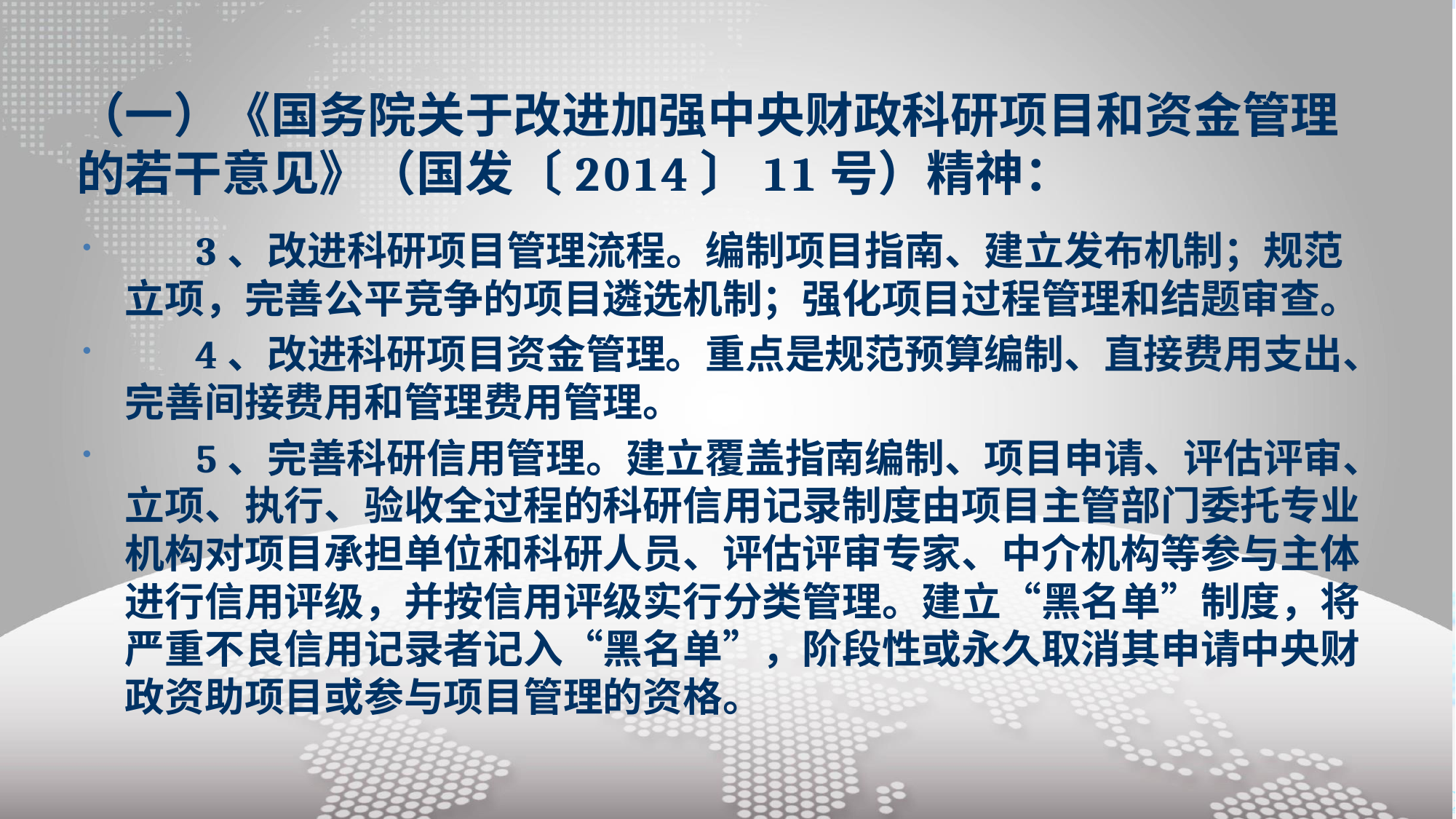

# （一）《国务院关于改进加强中央财政科研项目和资金管理的若干意见》（国发〔2014〕11号）精神：
        3、改进科研项目管理流程。编制项目指南、建立发布机制；规范立项，完善公平竞争的项目遴选机制；强化项目过程管理和结题审查。
        4、改进科研项目资金管理。重点是规范预算编制、直接费用支出、完善间接费用和管理费用管理。
        5、完善科研信用管理。建立覆盖指南编制、项目申请、评估评审、立项、执行、验收全过程的科研信用记录制度由项目主管部门委托专业机构对项目承担单位和科研人员、评估评审专家、中介机构等参与主体进行信用评级，并按信用评级实行分类管理。建立“黑名单”制度，将严重不良信用记录者记入“黑名单”，阶段性或永久取消其申请中央财政资助项目或参与项目管理的资格。